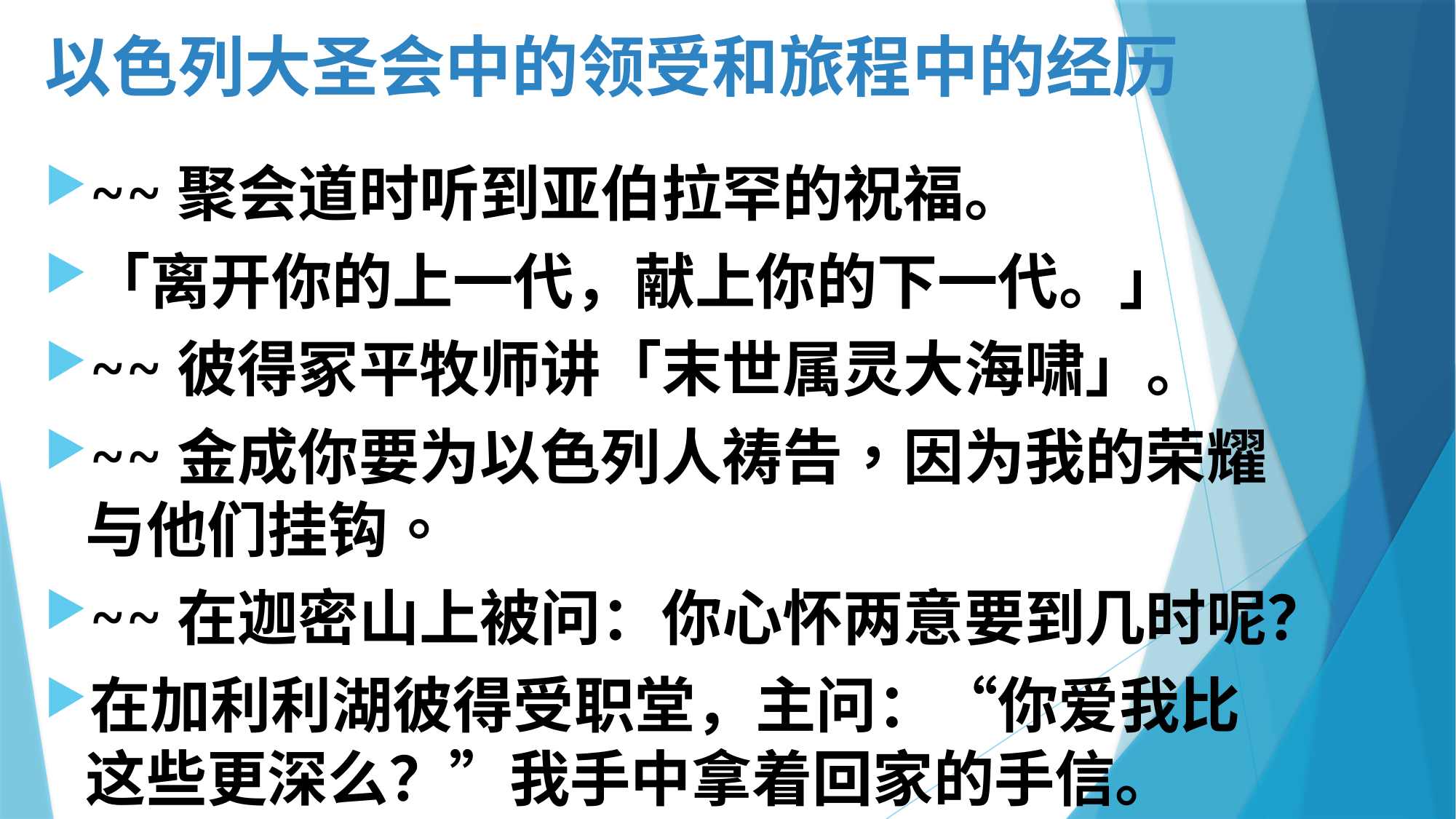

# 以色列大圣会中的领受和旅程中的经历
~~聚会道时听到亚伯拉罕的祝福。
「离开你的上一代，献上你的下一代。」
~~彼得冢平牧师讲「末世属灵大海啸」。
~~金成你要为以色列人祷告，因为我的荣耀与他们挂钩。
~~在迦密山上被问：你心怀两意要到几时呢？
在加利利湖彼得受职堂，主问：“你爱我比这些更深么？”我手中拿着回家的手信。